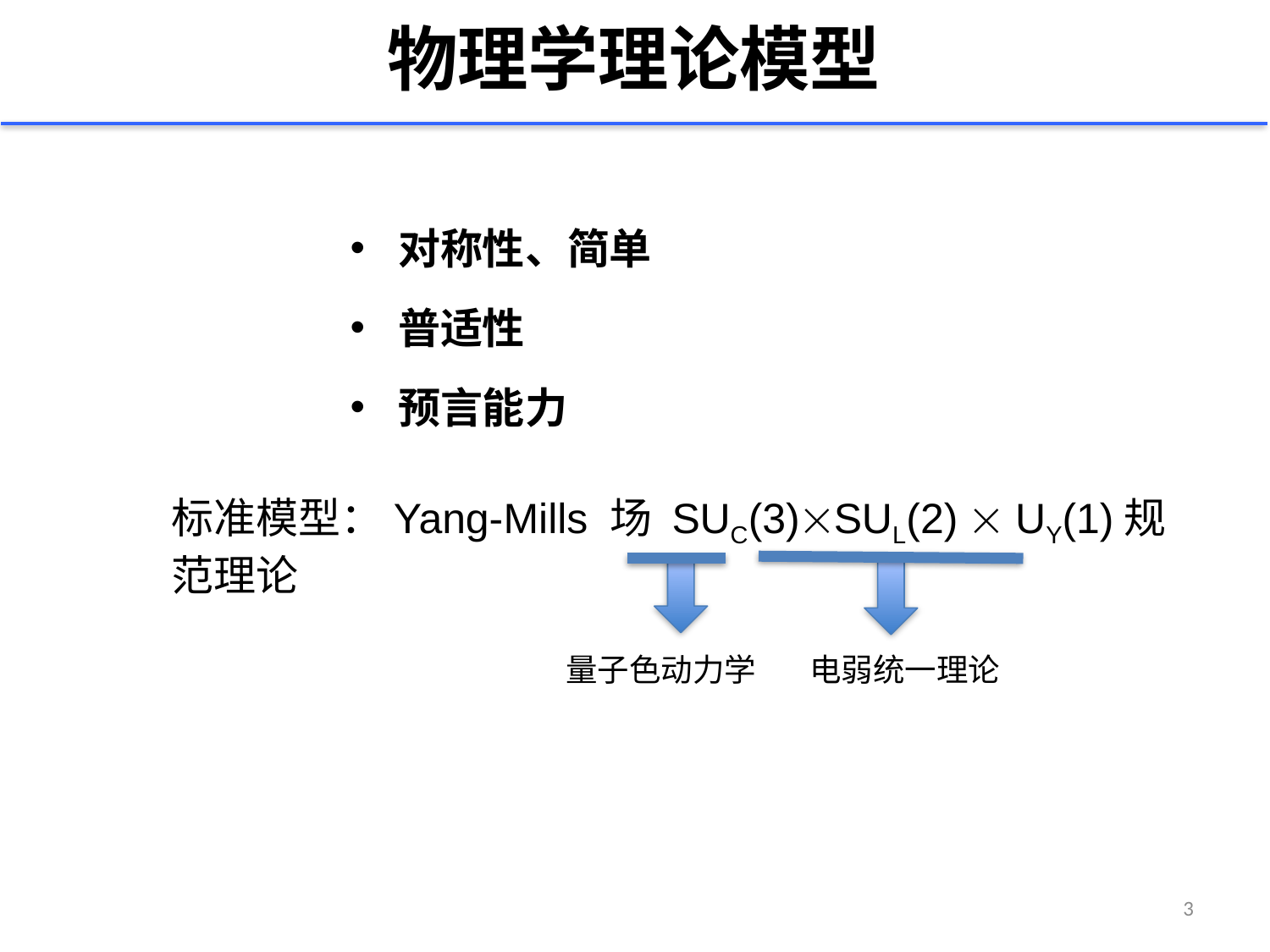

# 物理学理论模型
对称性、简单
普适性
预言能力
标准模型：Yang-Mills 场 SUC(3)×SUL(2) × UY(1)规范理论

电弱统一理论
量子色动力学
3